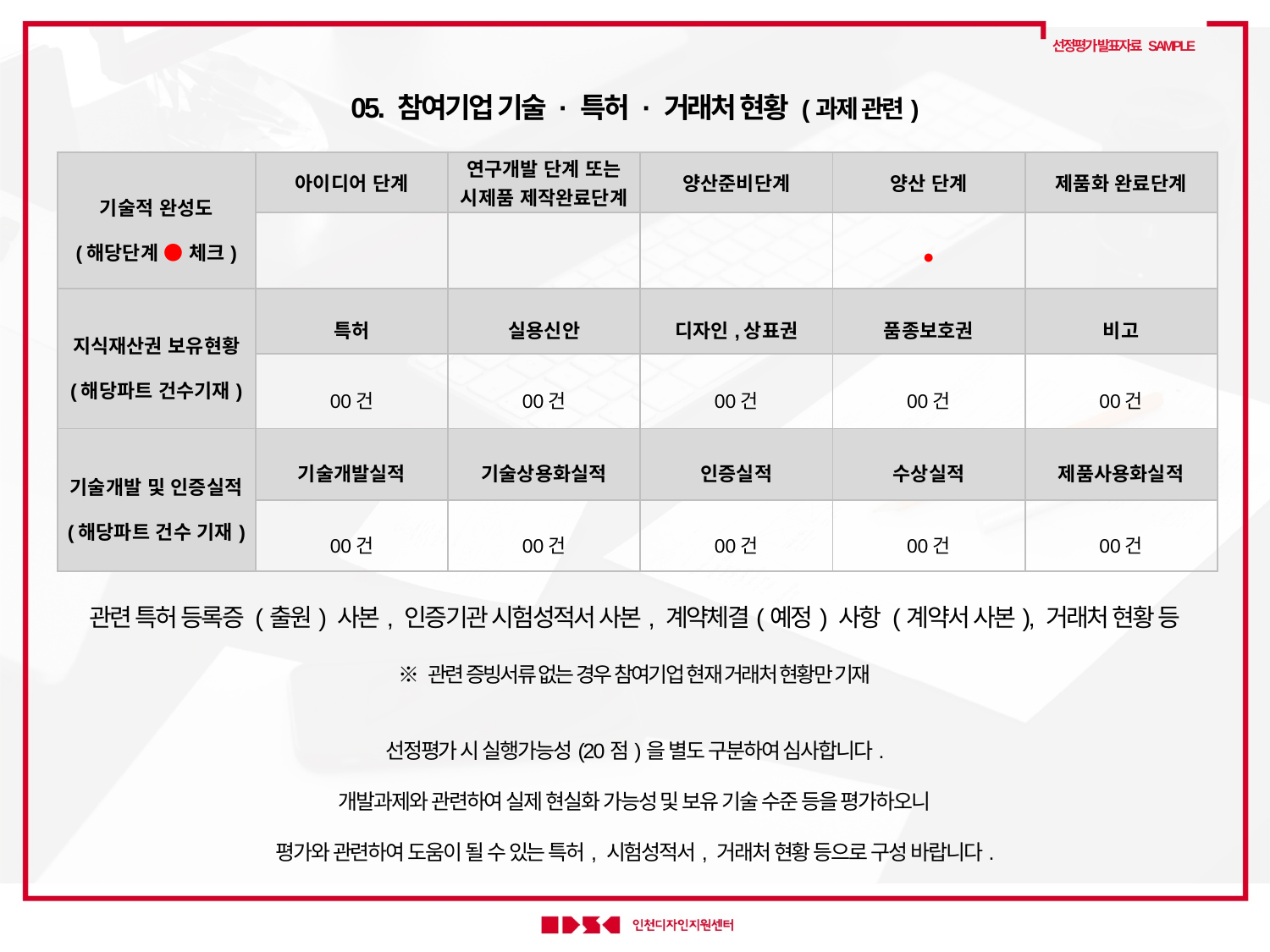

선정평가 발표자료 SAMPLE
05. 참여기업 기술 · 특허 · 거래처 현황 (과제 관련)
| 기술적 완성도 (해당단계 ● 체크) | 아이디어 단계 | 연구개발 단계 또는 시제품 제작완료단계 | 양산준비단계 | 양산 단계 | 제품화 완료단계 |
| --- | --- | --- | --- | --- | --- |
|  |  |  |  | ● |  |
| 지식재산권 보유현황 (해당파트 건수기재) | 특허 | 실용신안 | 디자인,상표권 | 품종보호권 | 비고 |
|  | 00건 | 00건 | 00건 | 00건 | 00건 |
| 기술개발 및 인증실적 (해당파트 건수 기재) | 기술개발실적 | 기술상용화실적 | 인증실적 | 수상실적 | 제품사용화실적 |
|  | 00건 | 00건 | 00건 | 00건 | 00건 |
관련 특허 등록증 (출원) 사본, 인증기관 시험성적서 사본, 계약체결(예정) 사항 (계약서 사본), 거래처 현황 등

※ 관련 증빙서류 없는 경우 참여기업 현재 거래처 현황만 기재

선정평가 시 실행가능성(20점)을 별도 구분하여 심사합니다.

개발과제와 관련하여 실제 현실화 가능성 및 보유 기술 수준 등을 평가하오니

평가와 관련하여 도움이 될 수 있는 특허, 시험성적서, 거래처 현황 등으로 구성 바랍니다.